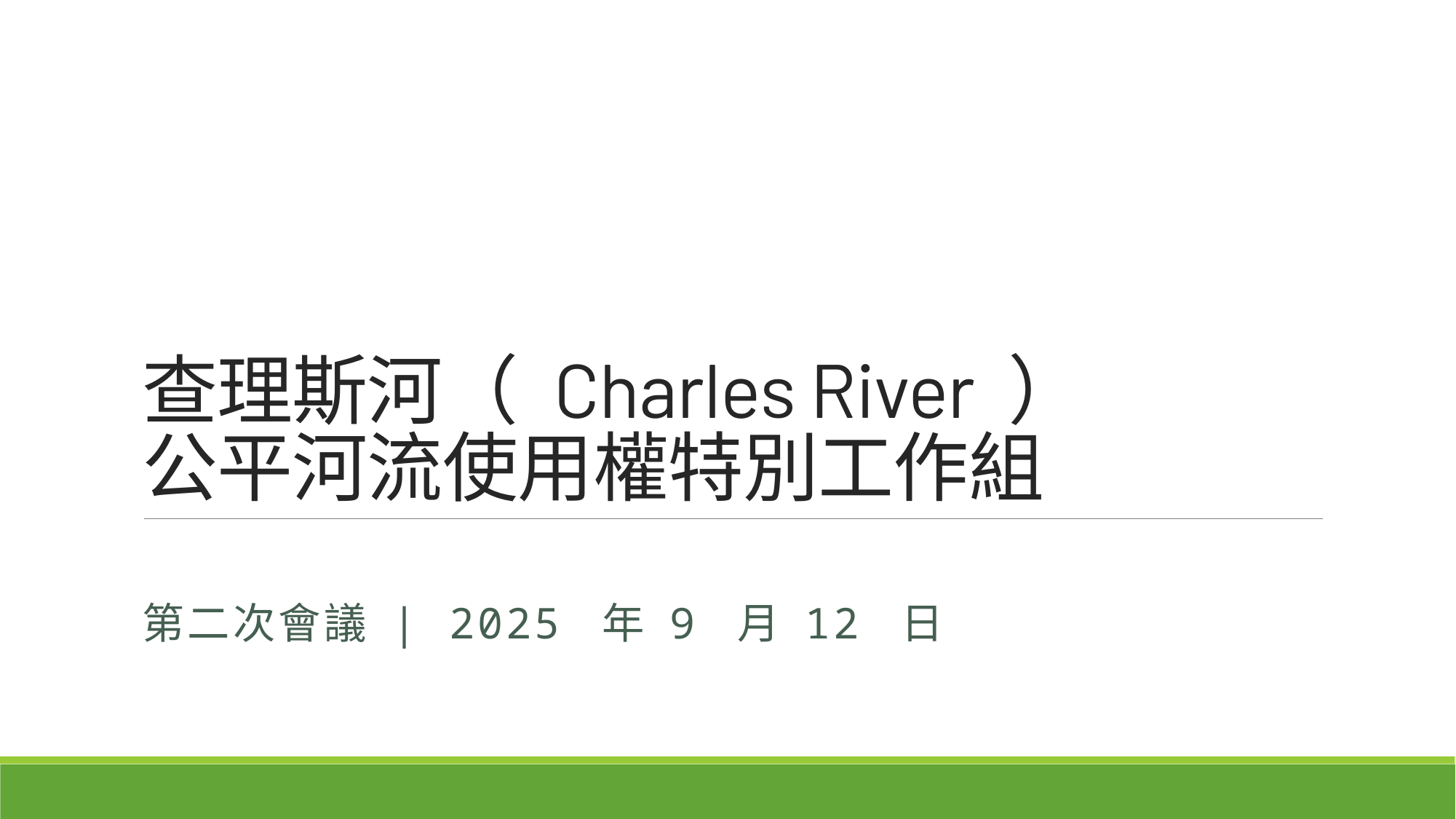

# 查理斯河（ Charles River ） 公平河流使用權特別工作組

第二次會議 | 2025 年 9 月 12 日